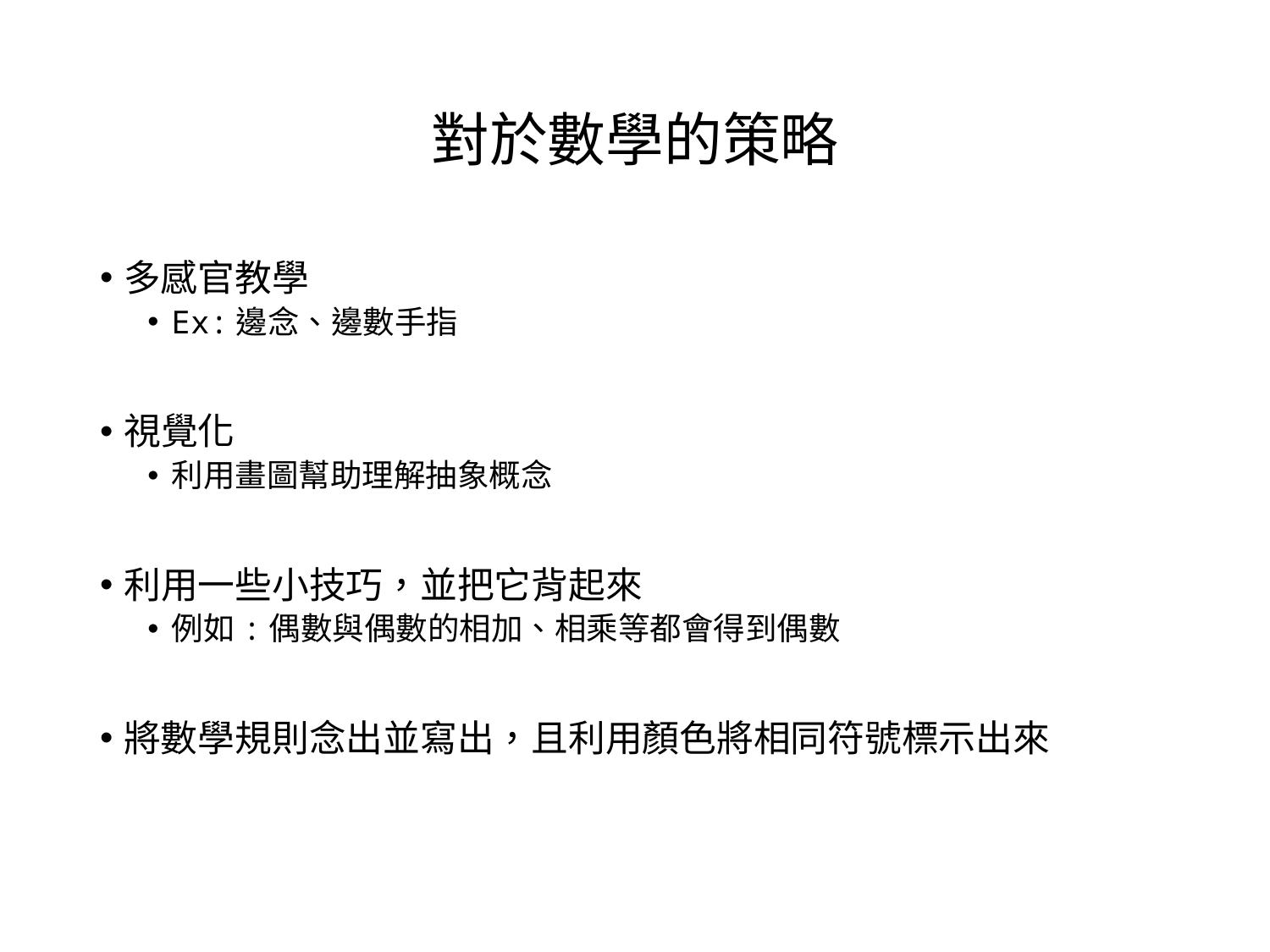

# 對於數學的策略
多感官教學
Ex:邊念、邊數手指

視覺化
利用畫圖幫助理解抽象概念

利用一些小技巧，並把它背起來
例如:偶數與偶數的相加、相乘等都會得到偶數

將數學規則念出並寫出，且利用顏色將相同符號標示出來